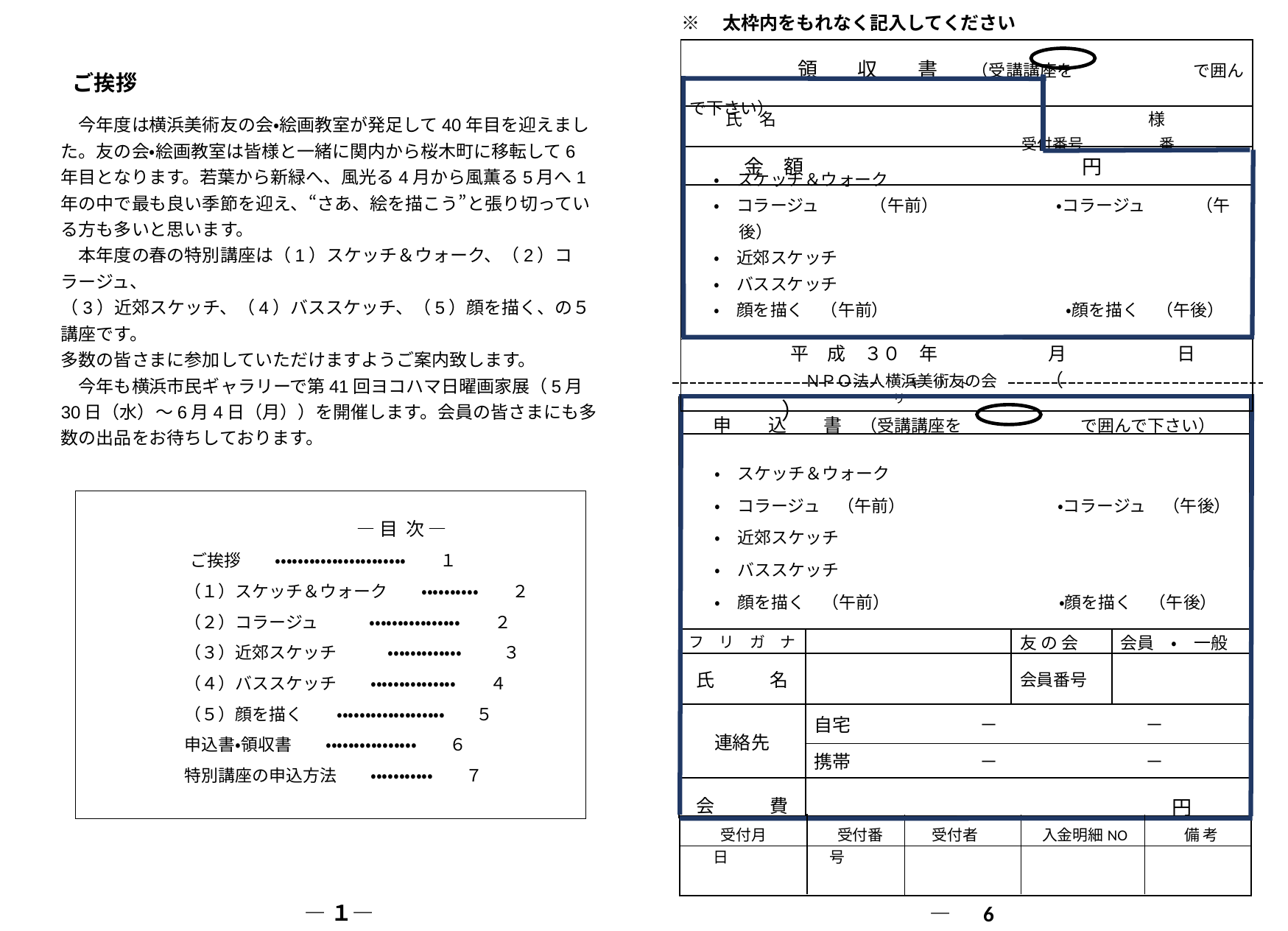

１裏
※　太枠内をもれなく記入してください
| 領　　収　　書　　（受講講座を　　　　　　　で囲んで下さい） |
| --- |
| 氏　名　　　　　　　　　　　　　　　　　　　　　　様　　受付番号　　　　　番 |
| 金　額　　　　　　　　　　　　　　円 |
|  |
| 平　成　３０　年　　　　　　月　　　　　　日 　　　ＮＰＯ法人横浜美術友の会　　　（　　　　　　　　　　　　　　） |

ご挨拶
　今年度は横浜美術友の会・絵画教室が発足して40年目を迎えました。友の会・絵画教室は皆様と一緒に関内から桜木町に移転して6年目となります。若葉から新緑へ、風光る4月から風薫る5月へ1年の中で最も良い季節を迎え、“さあ、絵を描こう”と張り切っている方も多いと思います。
　本年度の春の特別講座は（1）スケッチ＆ウォーク、（2）コラージュ、
（3）近郊スケッチ、（4）バススケッチ、（5）顔を描く、の５講座です。
多数の皆さまに参加していただけますようご案内致します。
　今年も横浜市民ギャラリーで第41回ヨコハマ日曜画家展（5月30日（水）～6月4日（月））を開催します。会員の皆さまにも多数の出品をお待ちしております。

・　スケッチ＆ウォーク
・　コラージュ　　　（午前）　　　　　　　・コラージュ　　　（午後）
・　近郊スケッチ
・　バススケッチ
・　顔を描く　（午前）　　　　　　　　　　　・顔を描く　（午後）
　キ　リ　ト　リ
| 申　　込　　書　（受講講座を　　　　　　　で囲んで下さい） |  |  |  |
| --- | --- | --- | --- |
|  |  |  |  |
| フ　リ　ガ　ナ |  | 友 の 会 | 会員　・　一般 |
| 氏　　　名 |  | 会員番号 |  |
| 連絡先 | 自宅　　　　　　　－　　　　　　　　－ |  |  |
|  | 携帯　　　　　　　－　　　　　　　　－ |  |  |
| 会　　　費 | 円 |  |  |

・　スケッチ＆ウォーク
・　コラージュ　（午前）　　　　　　　　　・コラージュ　（午後）
・　近郊スケッチ
・　バススケッチ
・　顔を描く　（午前）　　　　　　　　　　・顔を描く　（午後）

　　　　　　　　　　　　　　― 目  次 ―
　　　　ご挨拶　　・・・・・・・・・・・・・・・・・・・・・・・　　１
　　　　（１）スケッチ＆ウォーク　　・・・・・・・・・・　　２
　　　　（２）コラージュ　　　・・・・・・・・・・・・・・・・　　２
　　　　（３）近郊スケッチ　　　・・・・・・・・・・・・・　　　３
　　　　（４）バススケッチ　　・・・・・・・・・・・・・・・　　４
　　　　（５）顔を描く　　・・・・・・・・・・・・・・・・・・・　　５
　　　　申込書・領収書　　・・・・・・・・・・・・・・・・　　６
　　　　特別講座の申込方法　　・・・・・・・・・・・　　７

| 受付月日 | 受付番号 | 受付者 | 入金明細NO | 備 考 |
| --- | --- | --- | --- | --- |
|  |  |  |  |  |
―１―
―　6　―